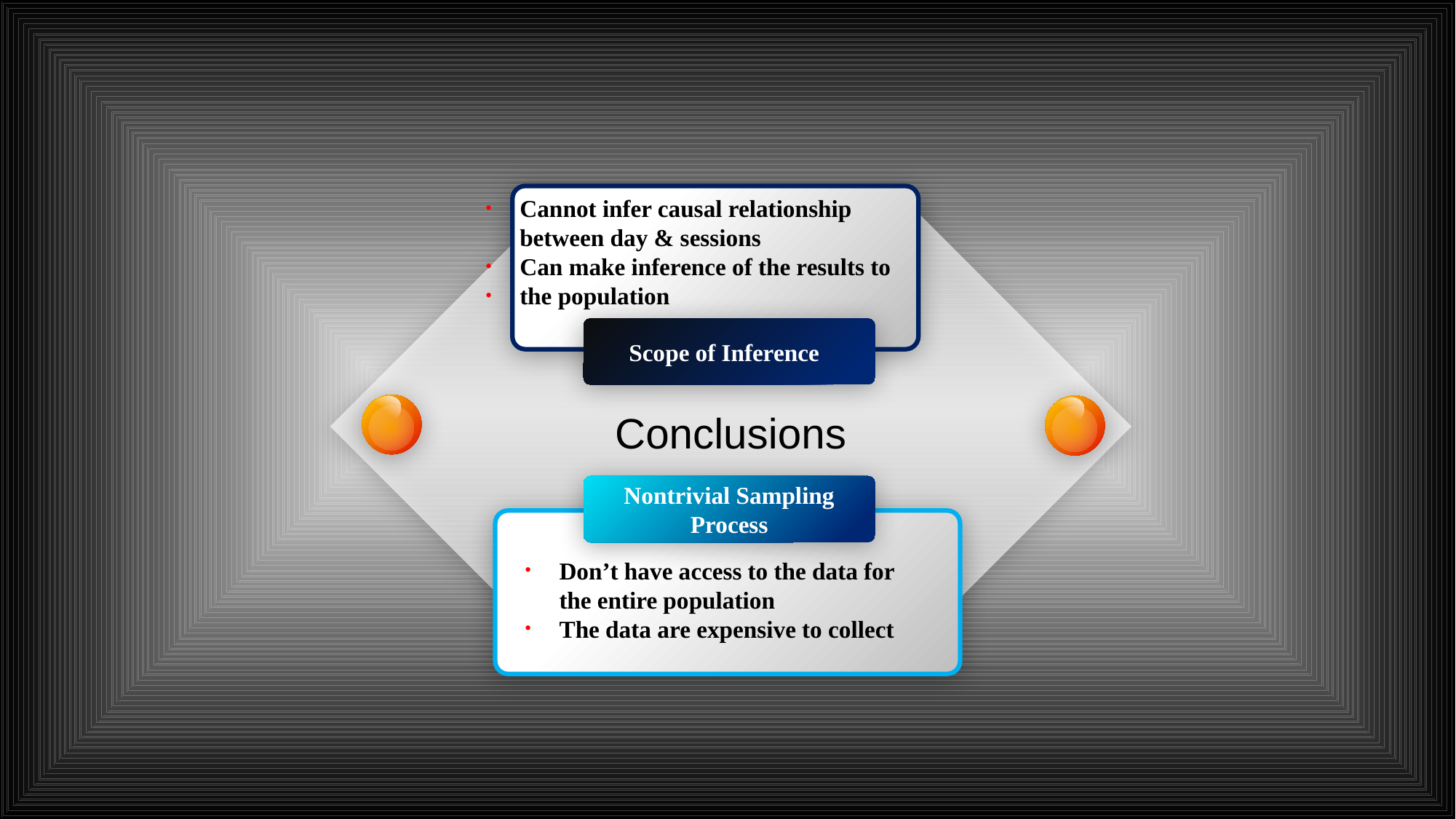

Cannot infer causal relationship between day & sessions
Can make inference of the results to
the population

Scope of Inference

Conclusions
Nontrivial Sampling Process

Don’t have access to the data for the entire population
The data are expensive to collect
第一PPT模板网，PPT素材下载
www.1ppt.com/sucai/